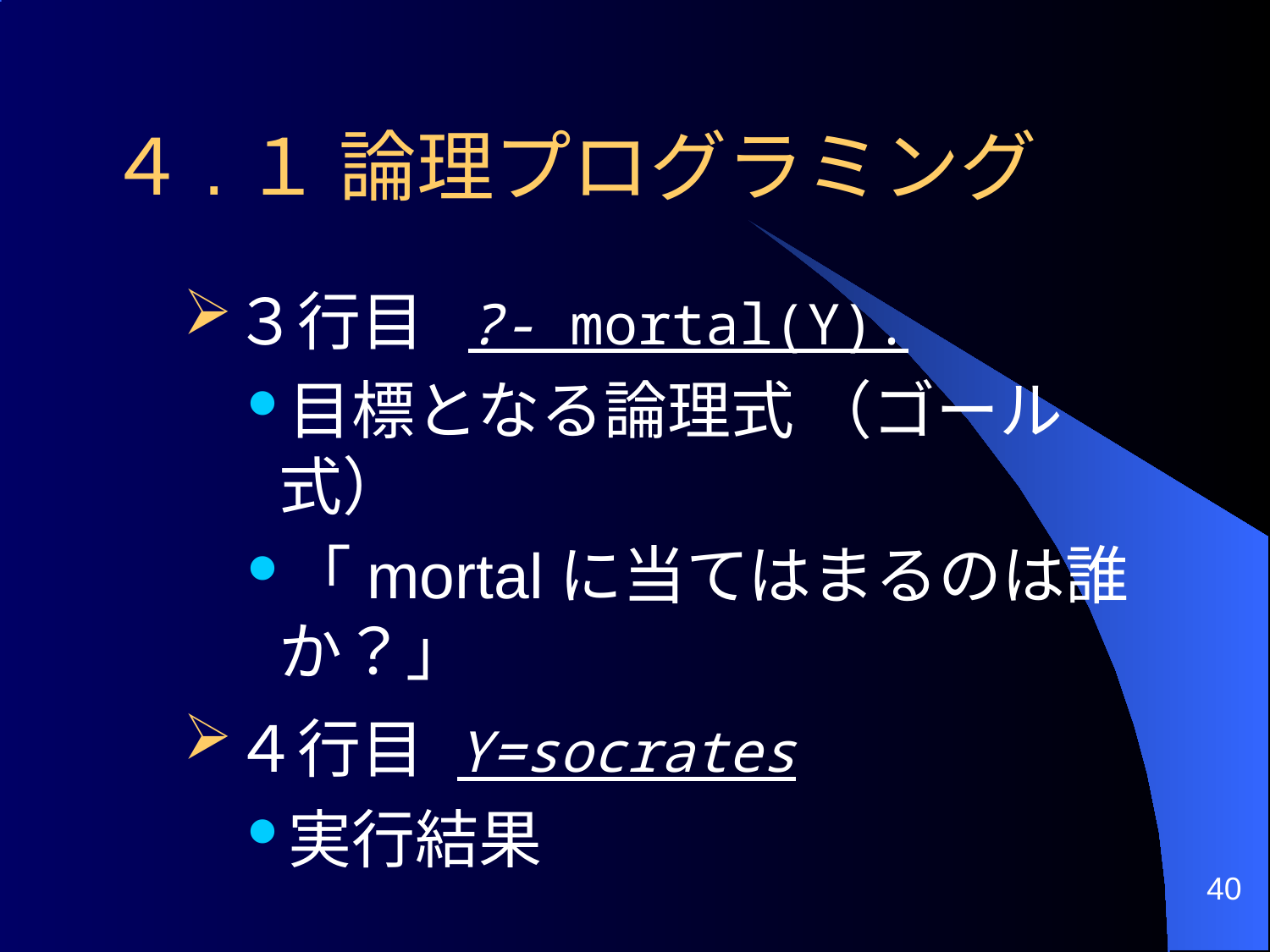

# ４.１ 論理プログラミング
３行目  ?- mortal(Y).
目標となる論理式 （ゴール式）
「mortalに当てはまるのは誰か？」
４行目 Y=socrates
実行結果
40